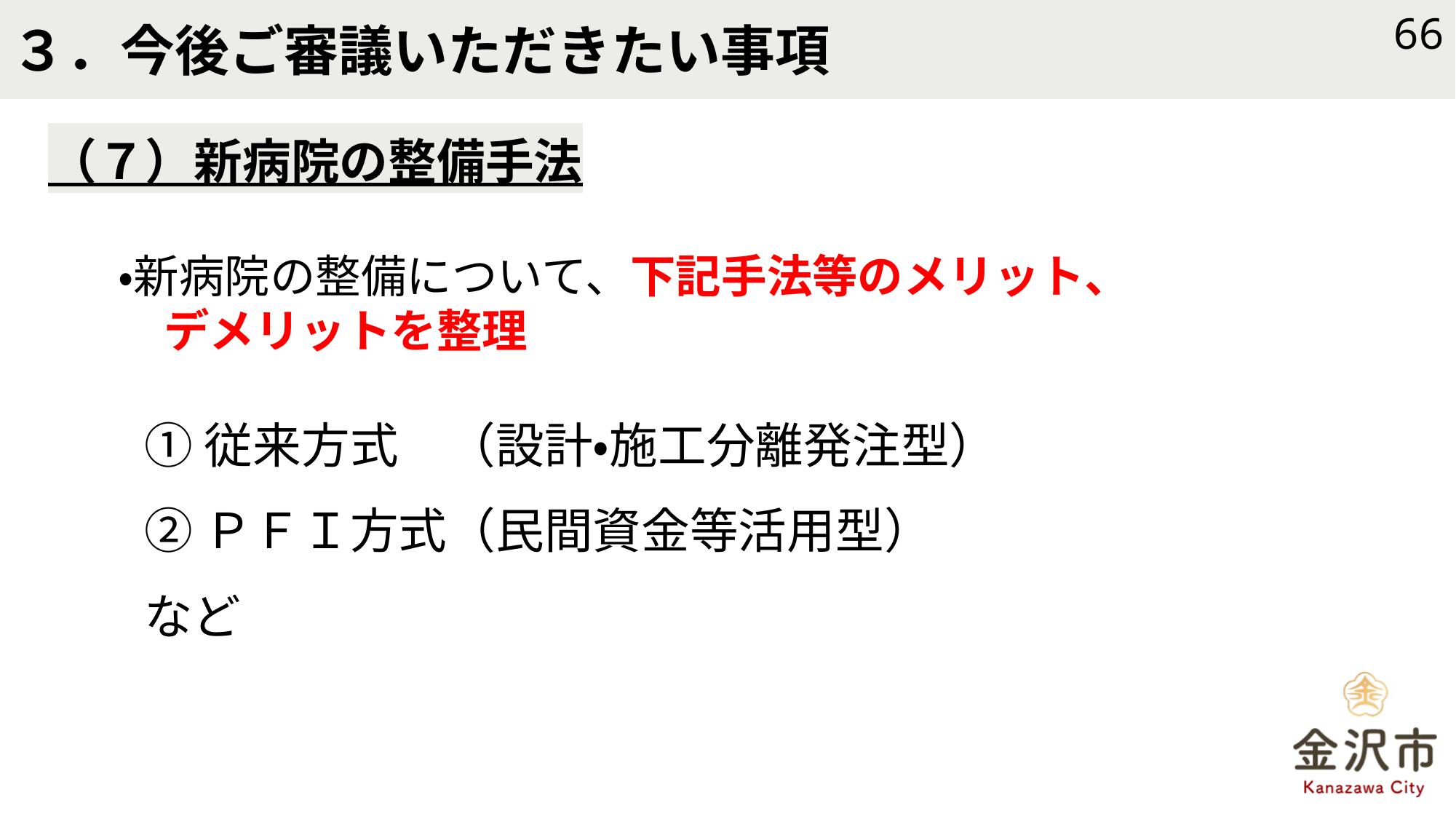

# ３．今後ご審議いただきたい事項
66
（７）新病院の整備手法
・新病院の整備について、下記手法等のメリット、
　デメリットを整理
①従来方式　（設計・施工分離発注型）
②ＰＦＩ方式（民間資金等活用型）
など